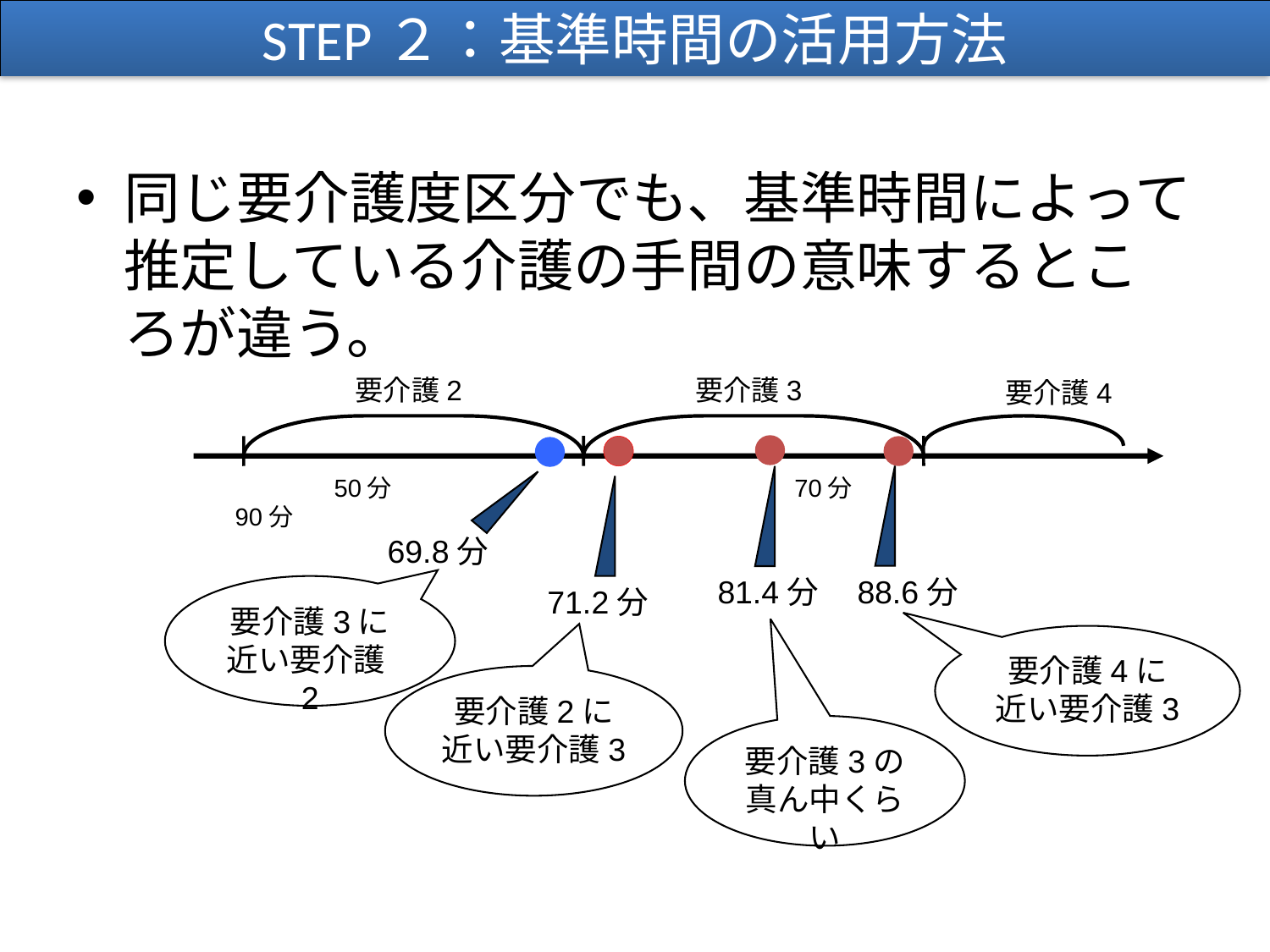

STEP２：基準時間の活用方法
同じ要介護度区分でも、基準時間によって推定している介護の手間の意味するところが違う。

要介護2
要介護3
要介護4

　　　　　　　　　　　50分　　　　　　　　　　　　　　　　70分　　　　　　　　　　　　　　　　　　90分

69.8分
81.4分
88.6分
要介護3に
近い要介護2
71.2分
要介護4に
近い要介護3
要介護2に
近い要介護3
要介護3の真ん中くらい